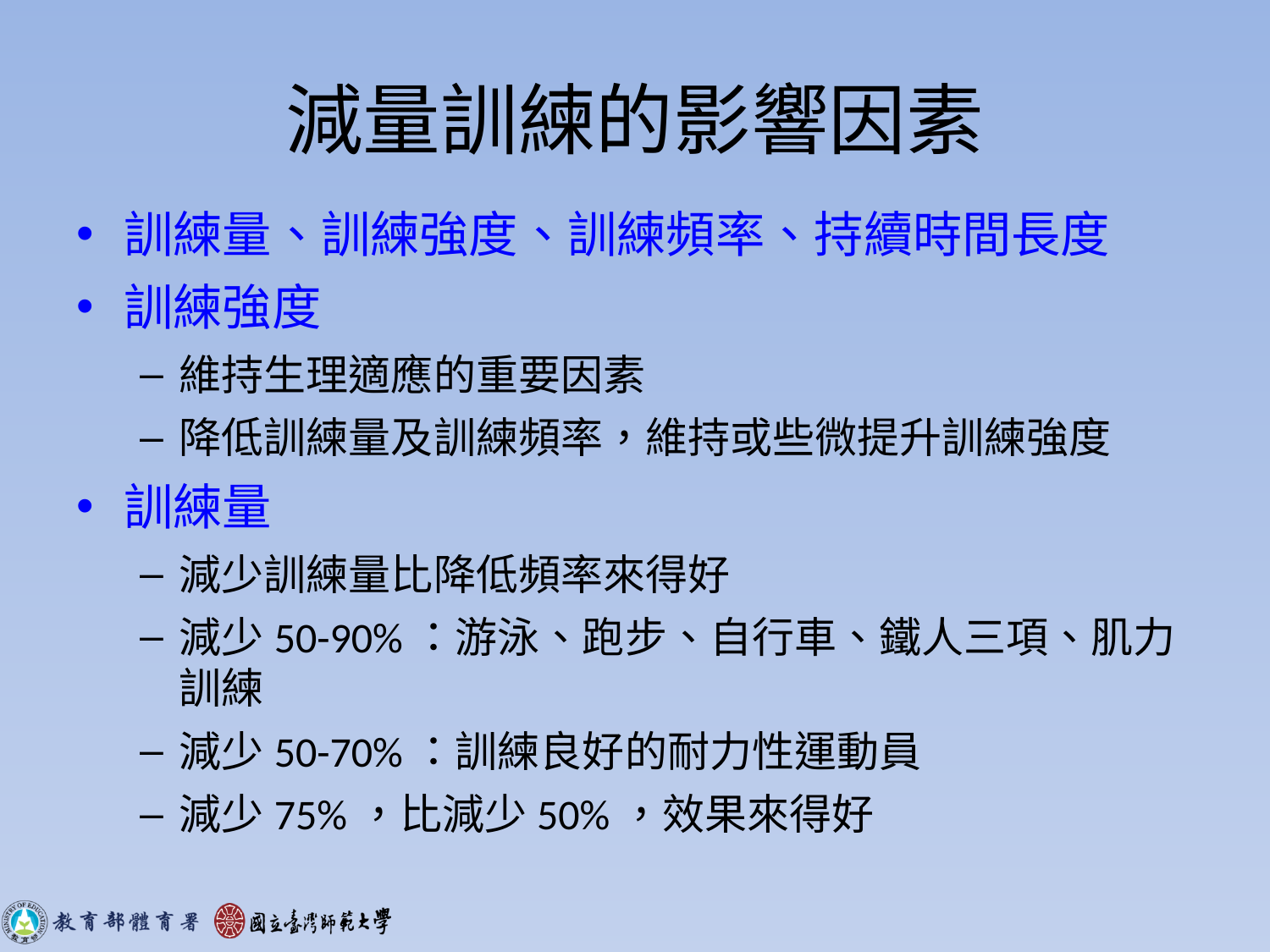

# 減量訓練的影響因素
訓練量、訓練強度、訓練頻率、持續時間長度
訓練強度
維持生理適應的重要因素
降低訓練量及訓練頻率，維持或些微提升訓練強度
訓練量
減少訓練量比降低頻率來得好
減少50-90%：游泳、跑步、自行車、鐵人三項、肌力訓練
減少50-70%：訓練良好的耐力性運動員
減少75%，比減少50%，效果來得好